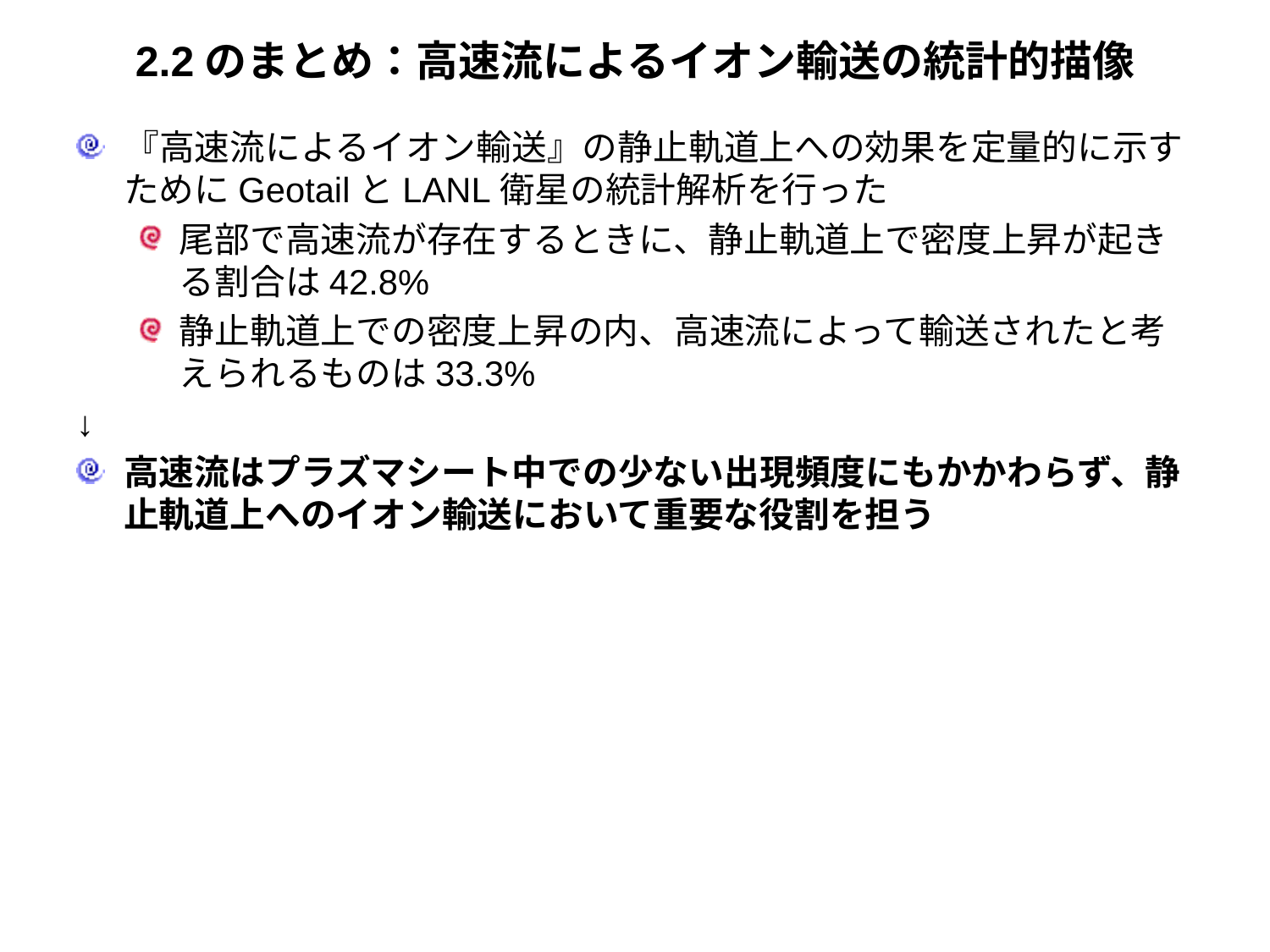

# 2.2のまとめ：高速流によるイオン輸送の統計的描像
『高速流によるイオン輸送』の静止軌道上への効果を定量的に示すためにGeotailとLANL衛星の統計解析を行った
尾部で高速流が存在するときに、静止軌道上で密度上昇が起きる割合は42.8%
静止軌道上での密度上昇の内、高速流によって輸送されたと考えられるものは33.3%
↓
高速流はプラズマシート中での少ない出現頻度にもかかわらず、静止軌道上へのイオン輸送において重要な役割を担う